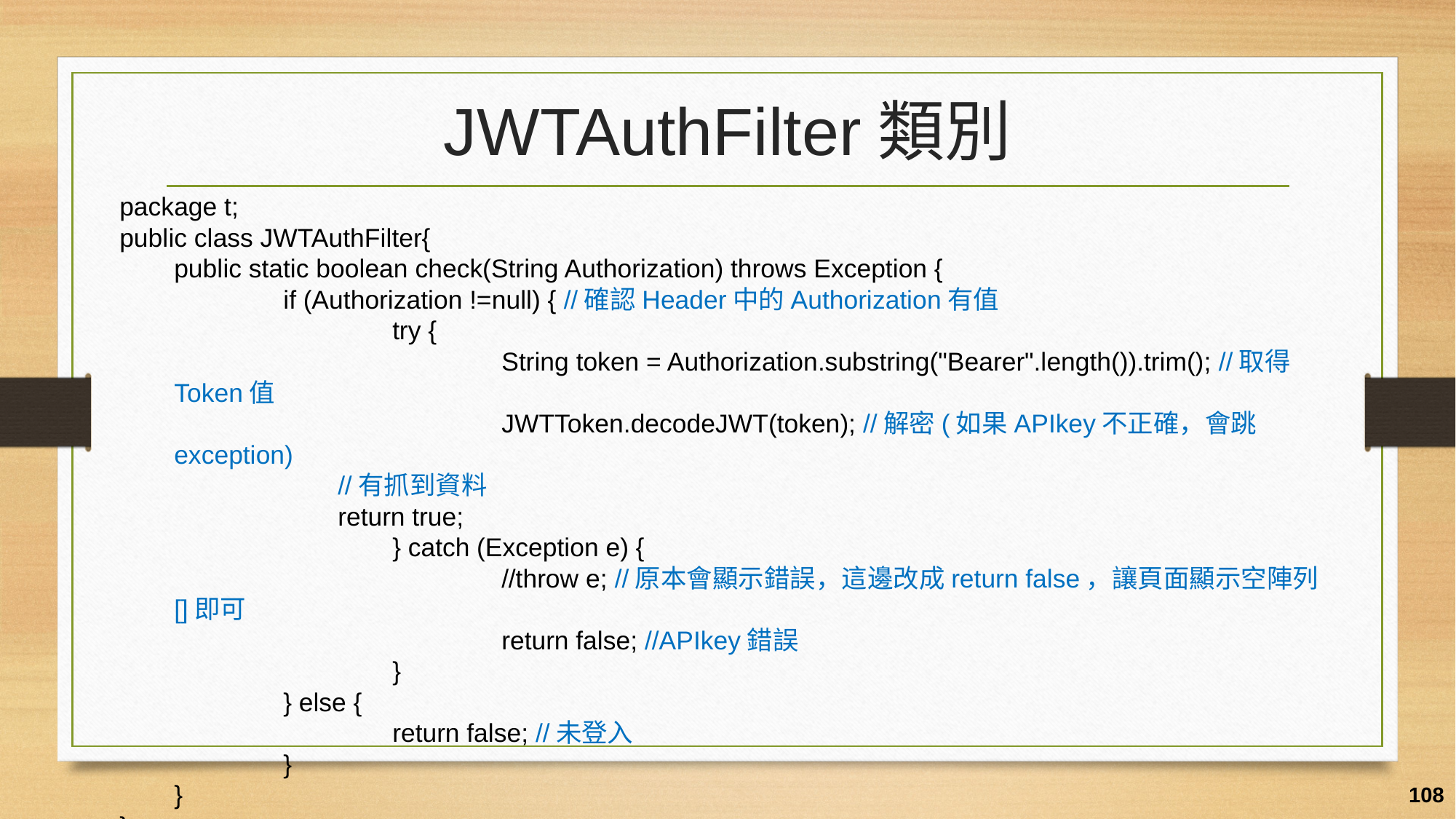

# JWTAuthFilter類別
package t;
public class JWTAuthFilter{
public static boolean check(String Authorization) throws Exception {
	if (Authorization !=null) { //確認Header中的Authorization有值
		try {
			String token = Authorization.substring("Bearer".length()).trim(); //取得Token值
			JWTToken.decodeJWT(token); //解密(如果APIkey不正確，會跳exception)
//有抓到資料
return true;
		} catch (Exception e) {
			//throw e; //原本會顯示錯誤，這邊改成return false，讓頁面顯示空陣列[]即可
			return false; //APIkey錯誤
		}
	} else {
		return false; //未登入
	}
}
}
108